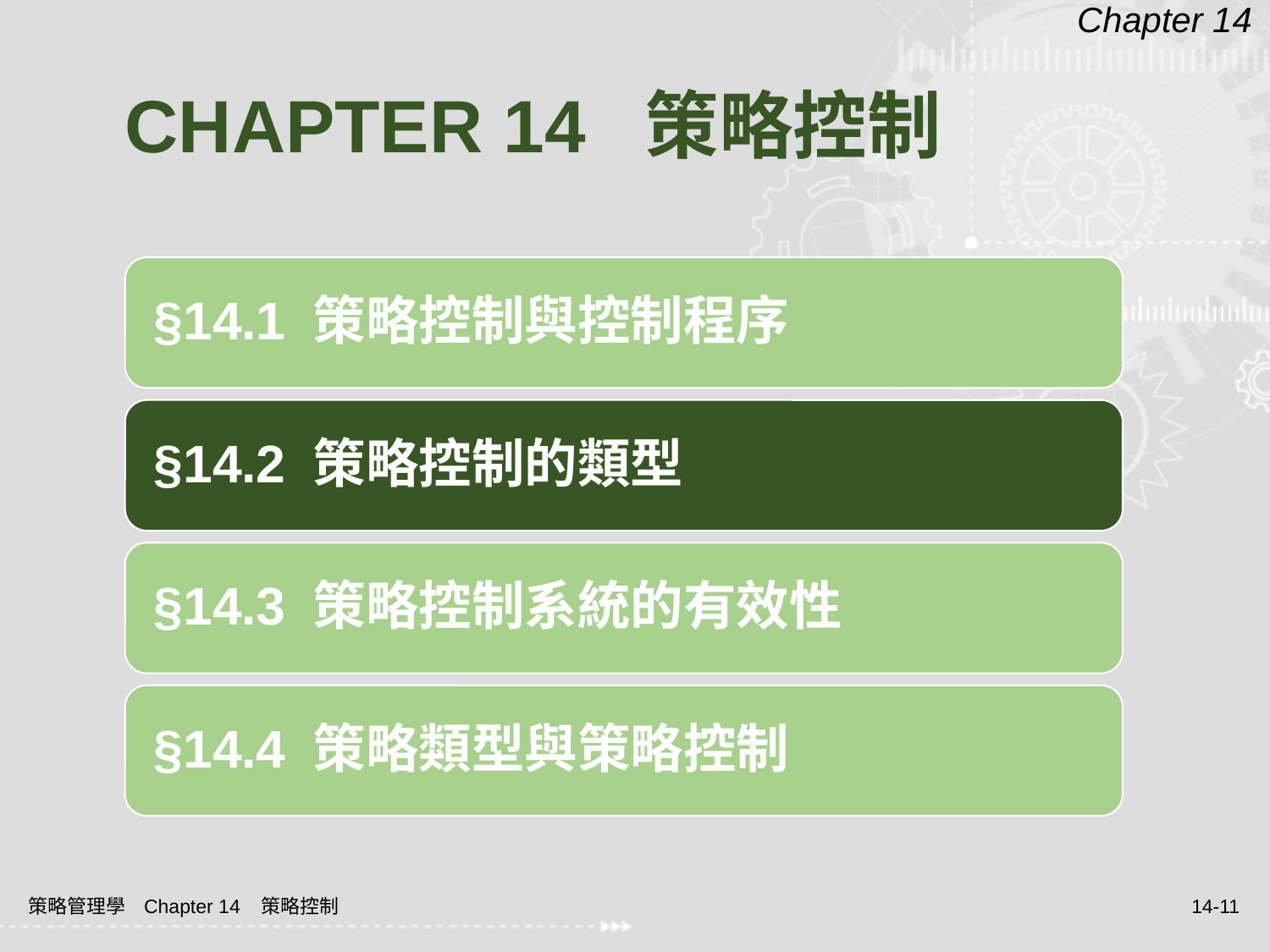

Chapter 14
# CHAPTER 14  策略控制
§14.1 策略控制與控制程序
§14.2 策略控制的類型
§14.3 策略控制系統的有效性
§14.4 策略類型與策略控制
策略管理學   Chapter 14   策略控制
14-11